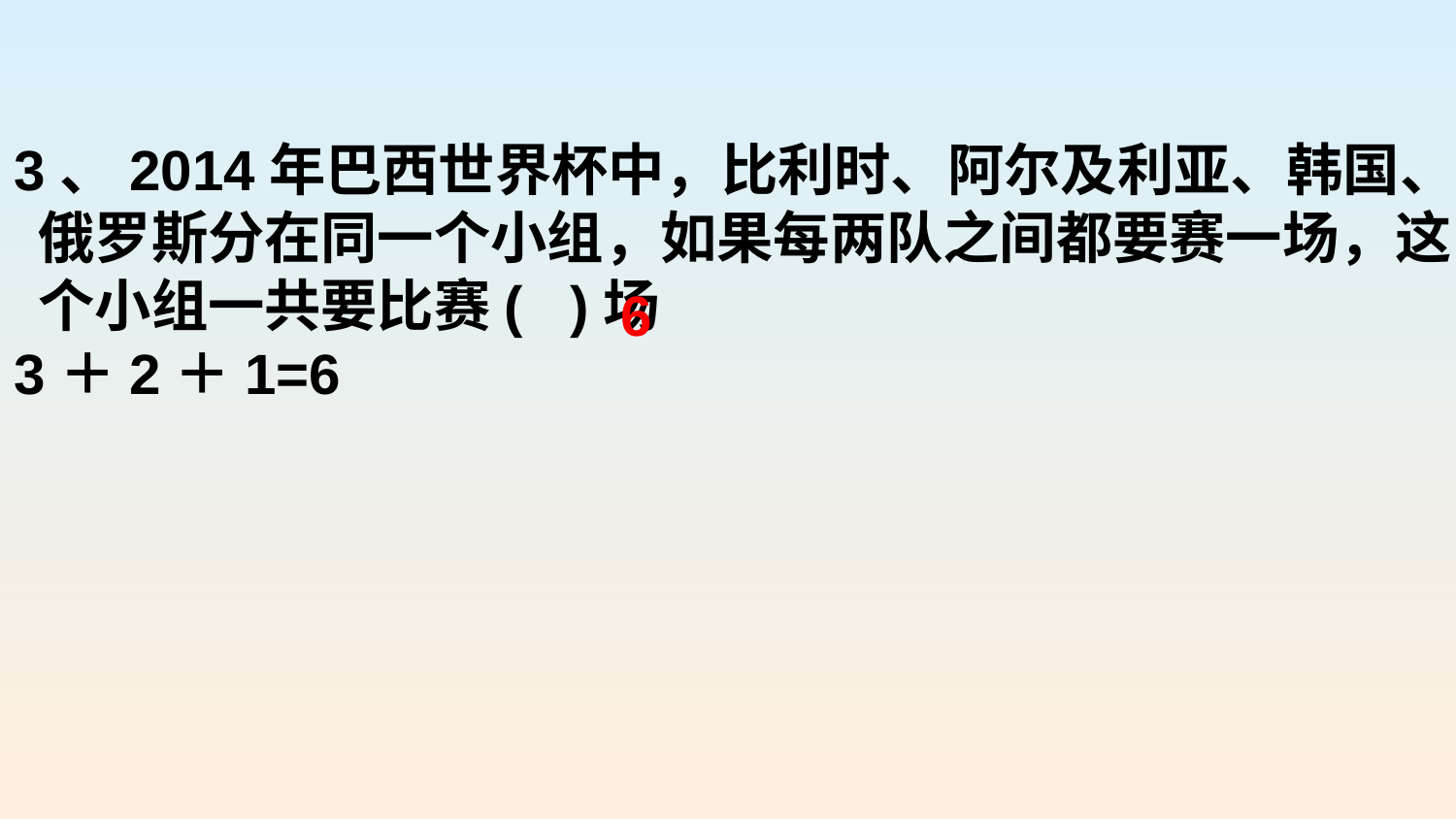

3、2014年巴西世界杯中，比利时、阿尔及利亚、韩国、俄罗斯分在同一个小组，如果每两队之间都要赛一场，这个小组一共要比赛(   )场
3＋2＋1=6

6